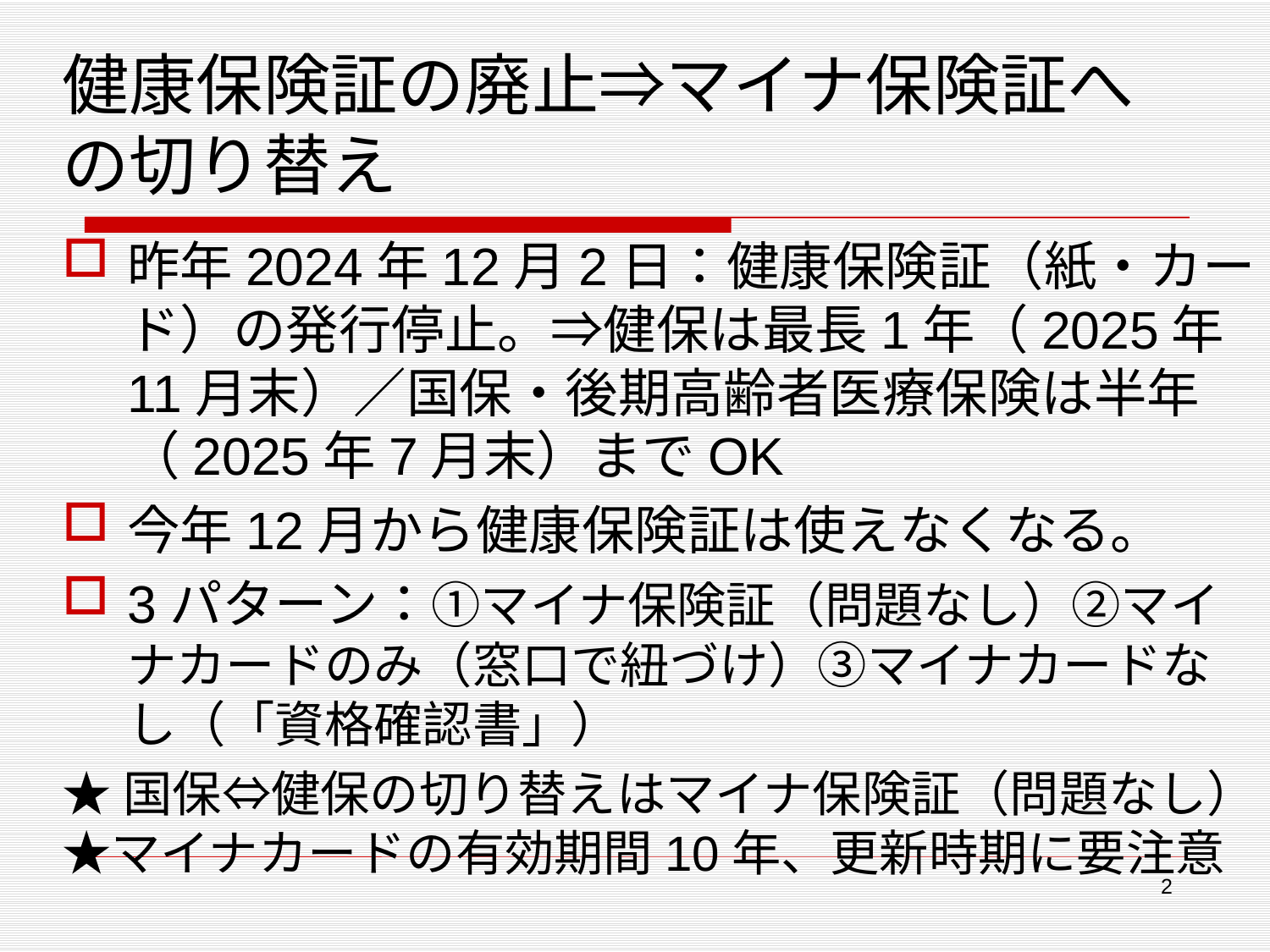

# 健康保険証の廃止⇒マイナ保険証への切り替え
昨年2024年12月2日：健康保険証（紙・カード）の発行停止。⇒健保は最長1年（2025年11月末）／国保・後期高齢者医療保険は半年（2025年7月末）までOK
今年12月から健康保険証は使えなくなる。
3パターン：①マイナ保険証（問題なし）②マイナカードのみ（窓口で紐づけ）③マイナカードなし（「資格確認書」）
★国保⇔健保の切り替えはマイナ保険証（問題なし） ★マイナカードの有効期間10年、更新時期に要注意

2